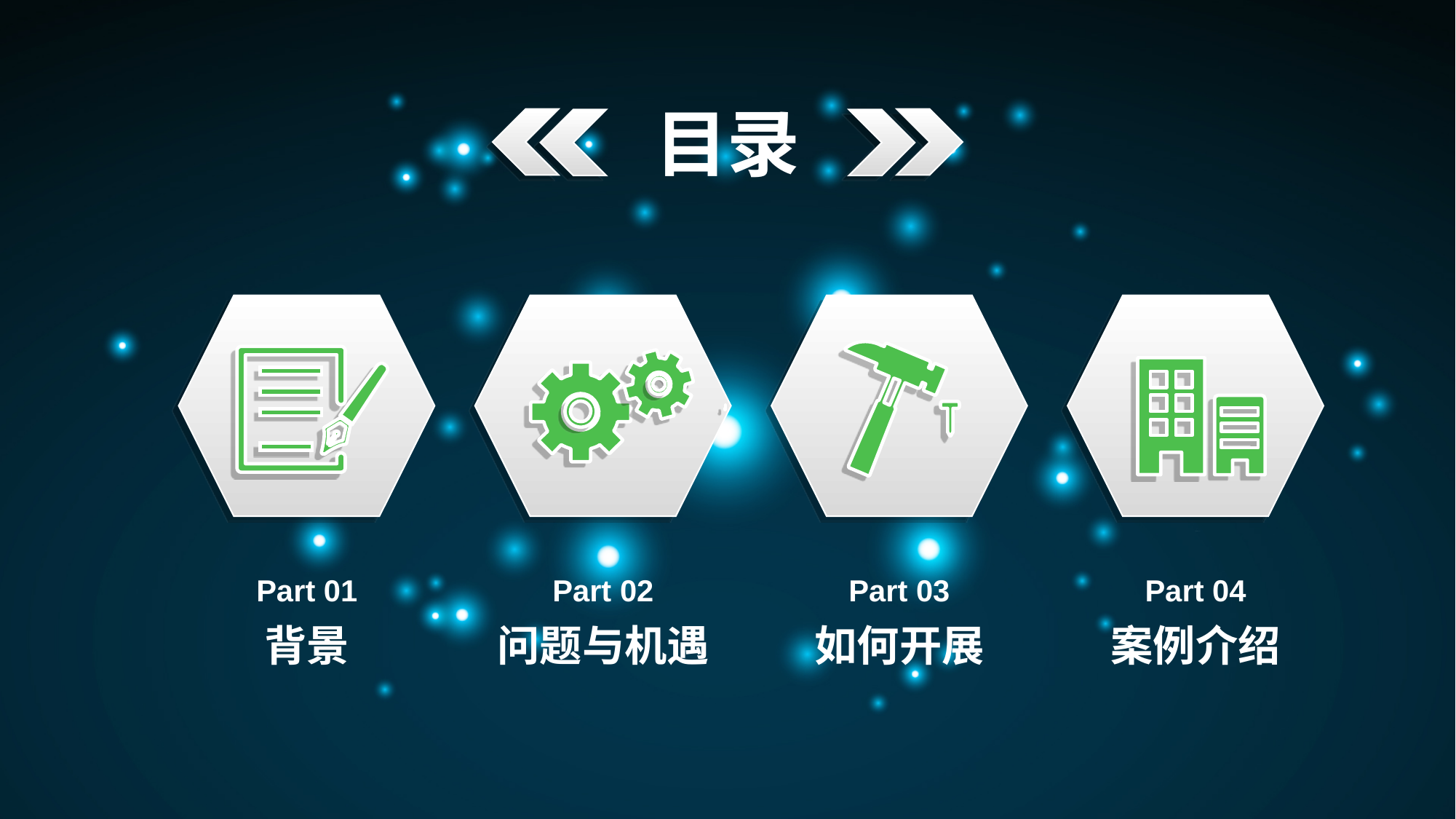

目录

Part 01
背景
Part 02
问题与机遇
Part 03
如何开展
Part 04
案例介绍